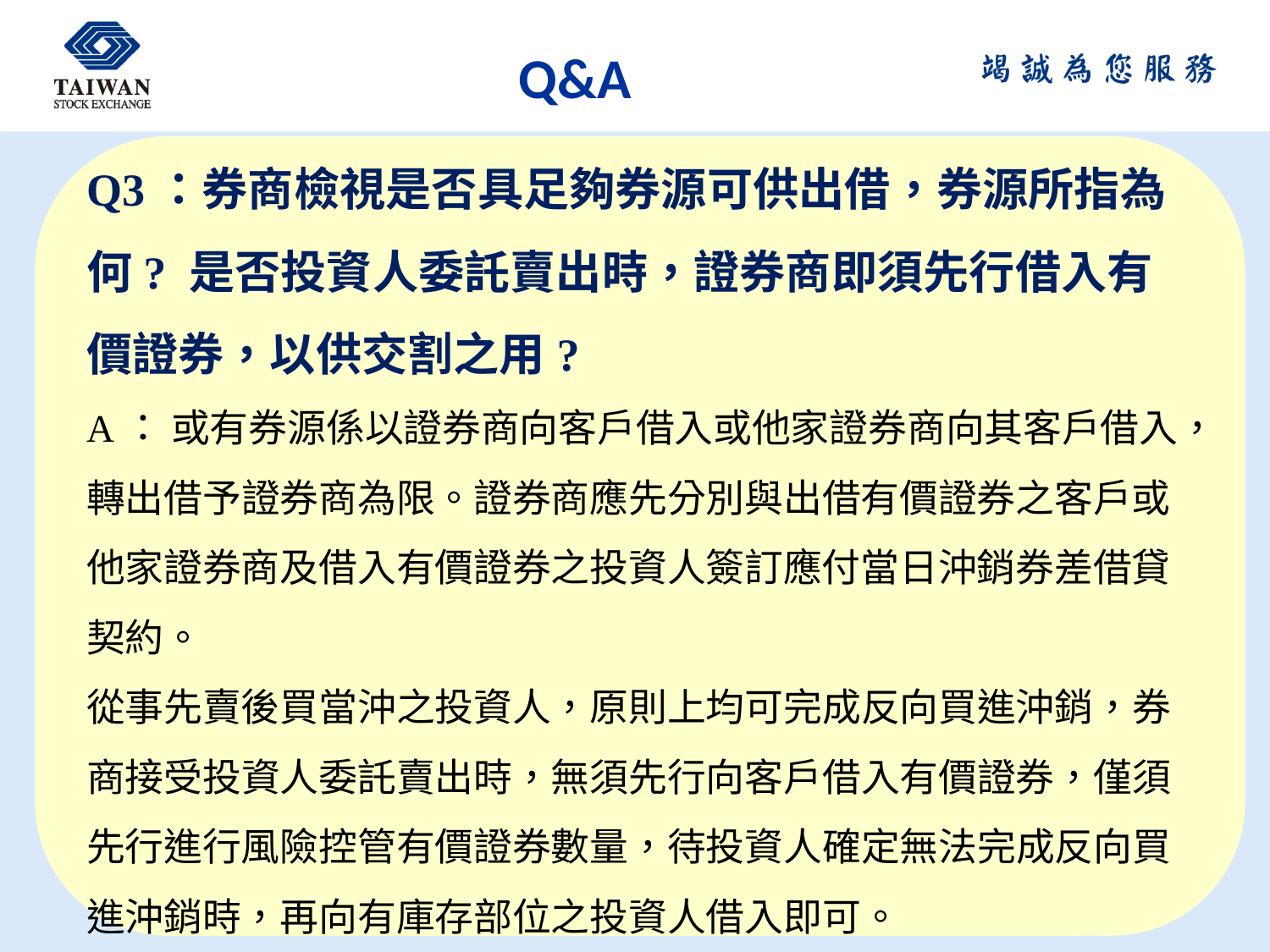

# Q&A
Q3：券商檢視是否具足夠券源可供出借，券源所指為何? 是否投資人委託賣出時，證券商即須先行借入有價證券，以供交割之用?
A： 或有券源係以證券商向客戶借入或他家證券商向其客戶借入，轉出借予證券商為限。證券商應先分別與出借有價證券之客戶或他家證券商及借入有價證券之投資人簽訂應付當日沖銷券差借貸契約。
從事先賣後買當沖之投資人，原則上均可完成反向買進沖銷，券商接受投資人委託賣出時，無須先行向客戶借入有價證券，僅須先行進行風險控管有價證券數量，待投資人確定無法完成反向買進沖銷時，再向有庫存部位之投資人借入即可。